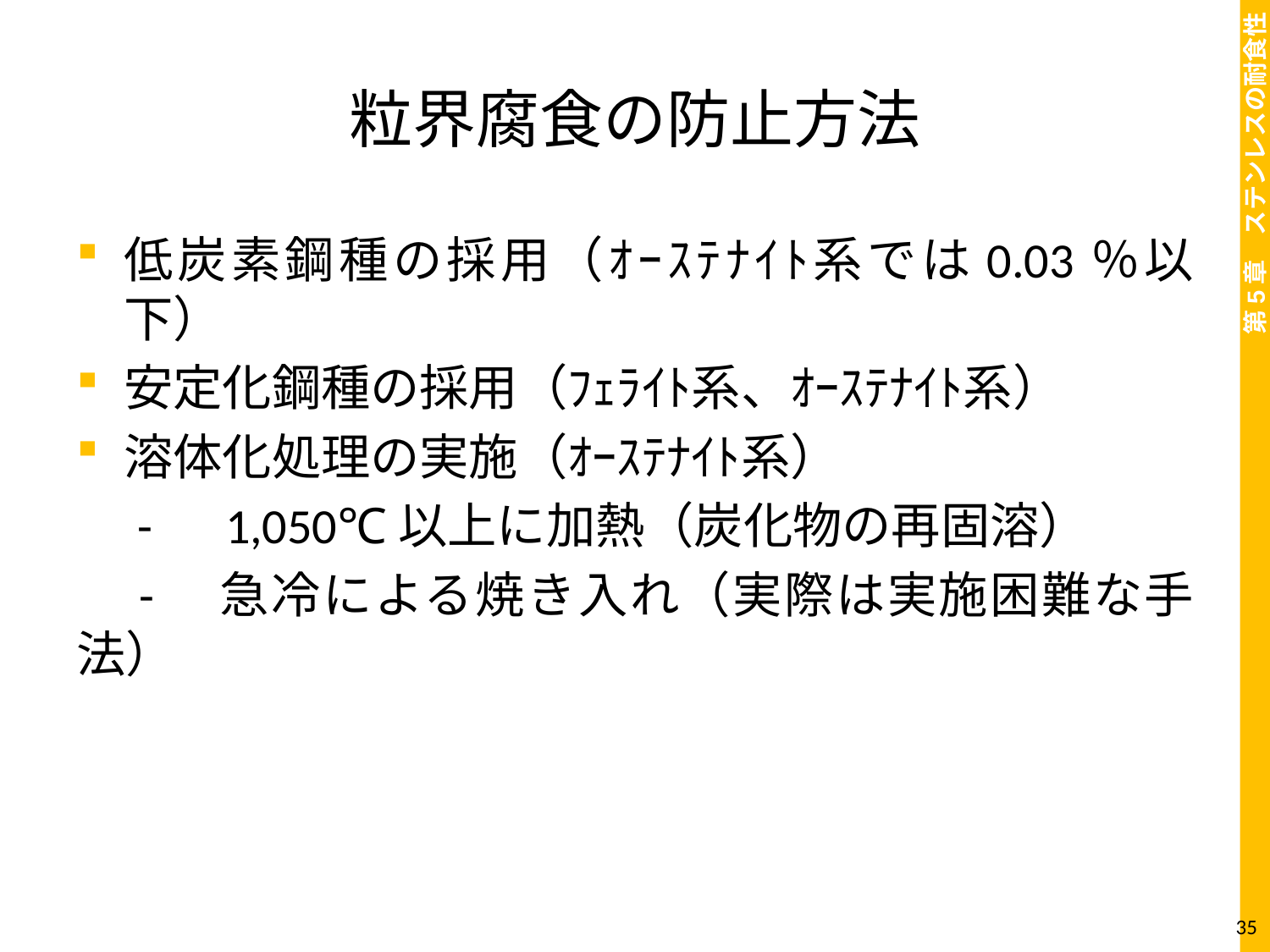

# 粒界腐食の防止方法
低炭素鋼種の採用（ｵｰｽﾃﾅｲﾄ系では0.03％以下）
安定化鋼種の採用（ﾌｪﾗｲﾄ系、ｵｰｽﾃﾅｲﾄ系）
溶体化処理の実施（ｵｰｽﾃﾅｲﾄ系）
　-　1,050℃以上に加熱（炭化物の再固溶）
　-　急冷による焼き入れ（実際は実施困難な手法）
35